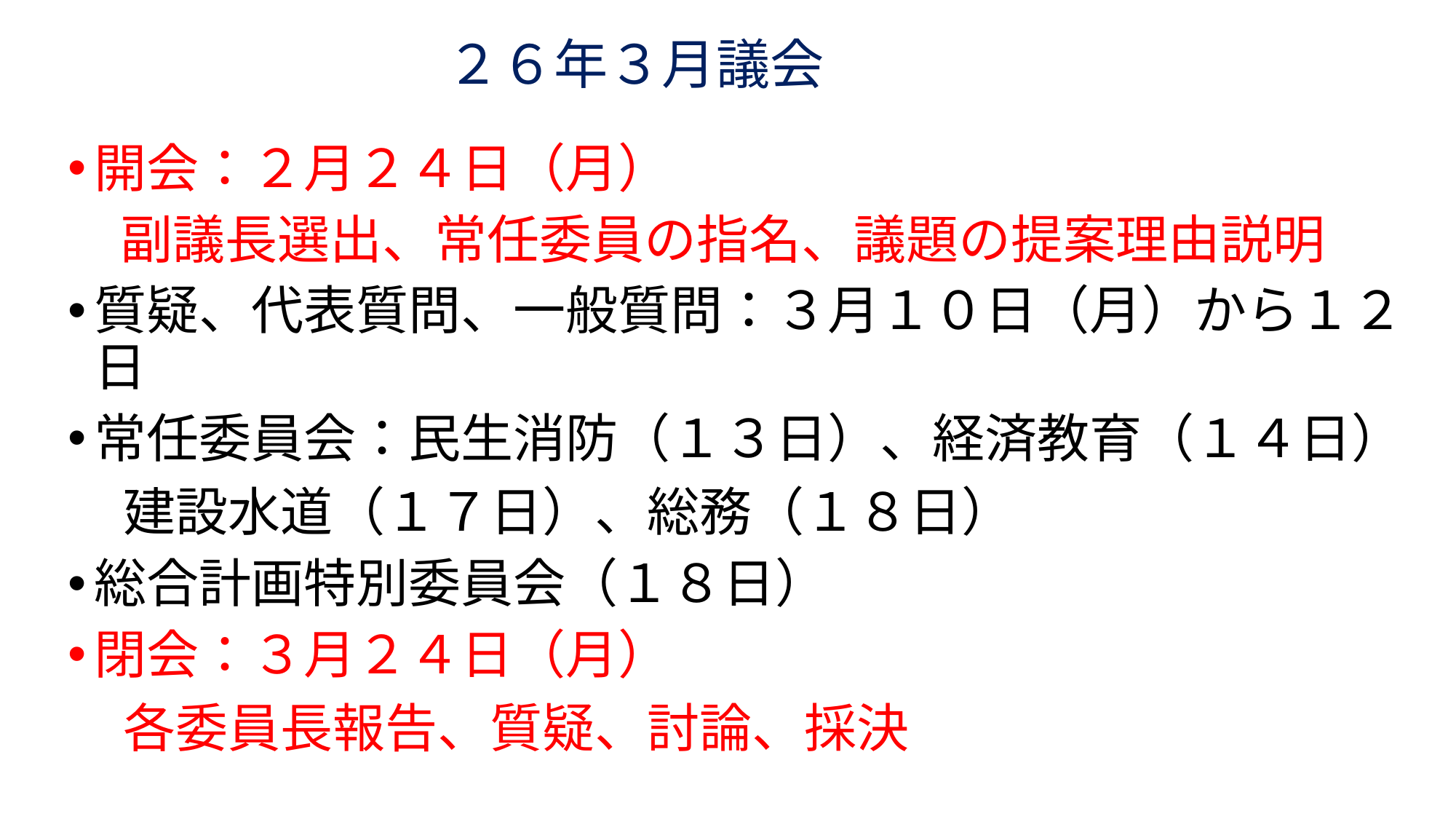

# ２６年３月議会
開会：２月２４日（月）
　副議長選出、常任委員の指名、議題の提案理由説明
質疑、代表質問、一般質問：３月１０日（月）から１２日
常任委員会：民生消防（１３日）、経済教育（１４日）
　建設水道（１７日）、総務（１８日）
総合計画特別委員会（１８日）
閉会：３月２４日（月）
　各委員長報告、質疑、討論、採決